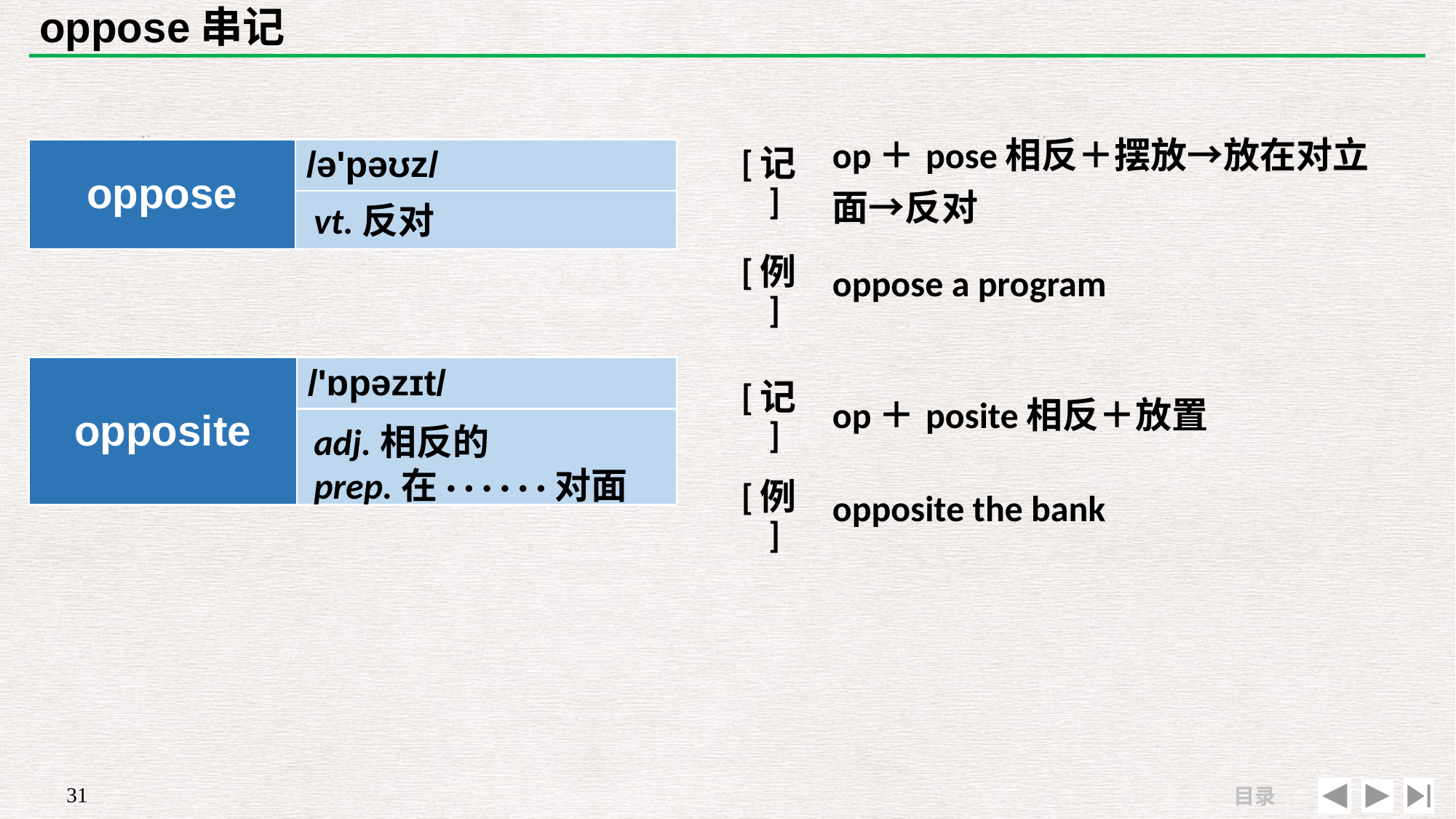

# oppose串记

| [记] | op＋pose相反＋摆放→放在对立面→反对 |
| --- | --- |
| [例] | oppose a program |
| oppose | /ə'pəʊz/ |
| --- | --- |
|  |  |
vt.反对
| opposite | /'ɒpəzɪt/ |
| --- | --- |
|  |  |
| [记] | op＋posite相反＋放置 |
| --- | --- |
| [例] | opposite the bank |
adj.相反的
prep.在· · · · · ·对面